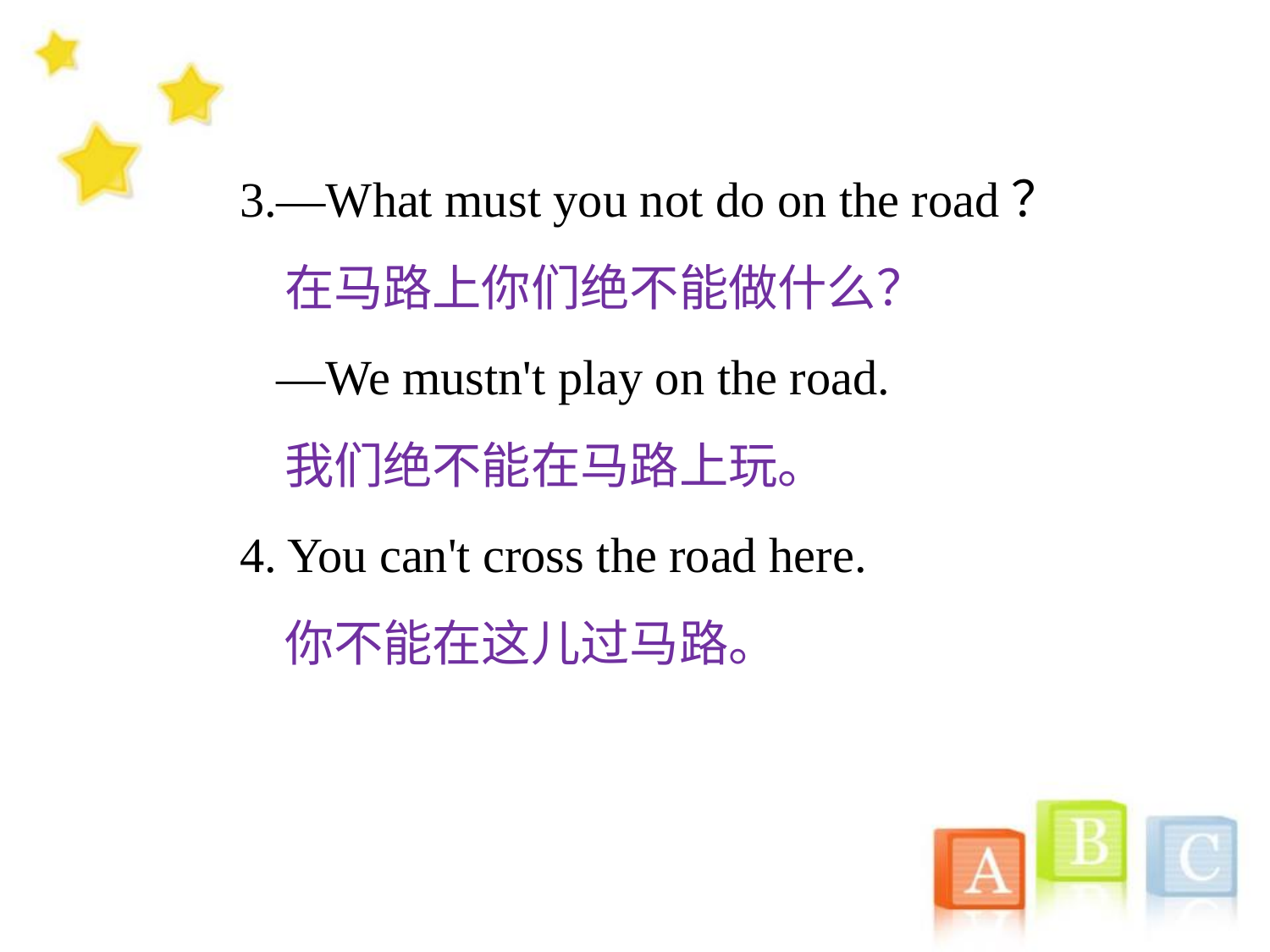

3.—What must you not do on the road？
   在马路上你们绝不能做什么？
   —We mustn't play on the road.
   我们绝不能在马路上玩。
4. You can't cross the road here.
   你不能在这儿过马路。